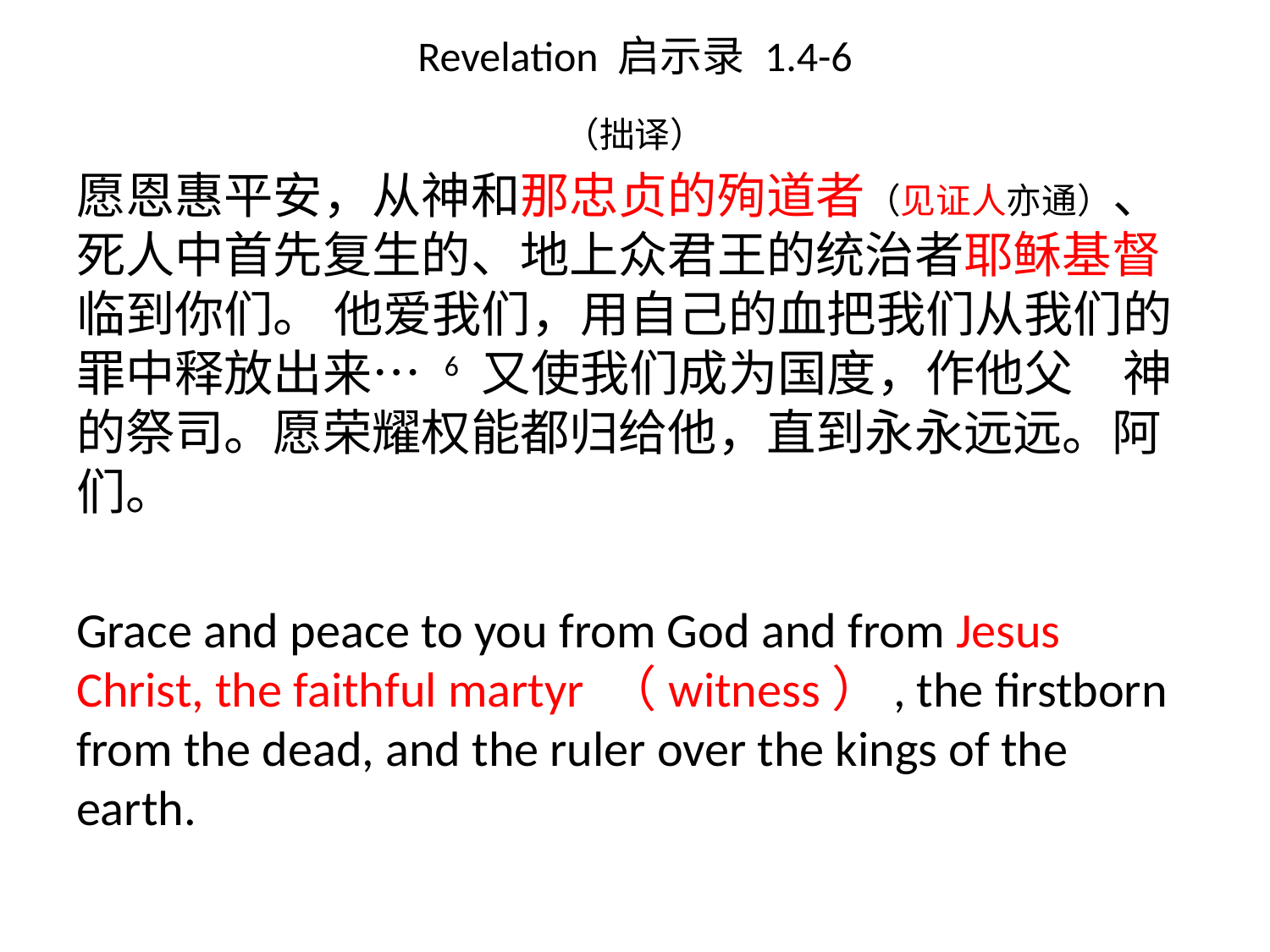

# Revelation 启示录 1.4-6
（拙译）
愿恩惠平安，从神和那忠贞的殉道者（见证人亦通）、死人中首先复生的、地上众君王的统治者耶稣基督临到你们。 他爱我们，用自己的血把我们从我们的罪中释放出来… 6 又使我们成为国度，作他父　神的祭司。愿荣耀权能都归给他，直到永永远远。阿们。

Grace and peace to you from God and from Jesus Christ, the faithful martyr （witness）, the firstborn from the dead, and the ruler over the kings of the earth.